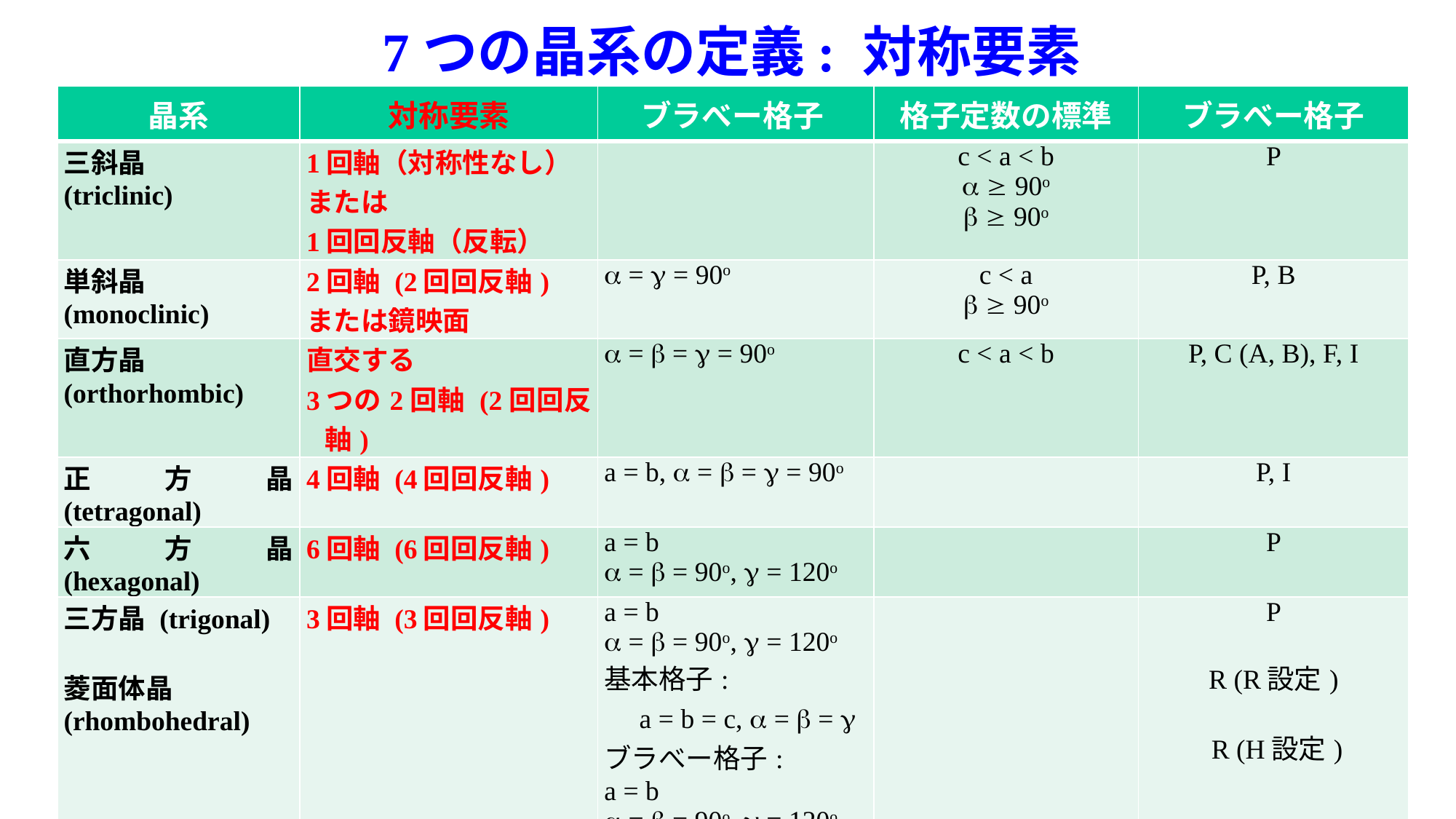

# 7つの晶系の定義: 対称要素
| 晶系 | 対称要素 | ブラべー格子 | 格子定数の標準 | ブラべー格子 |
| --- | --- | --- | --- | --- |
| 三斜晶 (triclinic) | 1回軸（対称性なし） または 1回回反軸（反転） |  | c < a < b α ≥ 90o β ≥ 90o | P |
| 単斜晶 (monoclinic) | 2回軸 (2回回反軸) または鏡映面 | α = γ = 90o | c < a β ≥ 90o | P, B |
| 直方晶 (orthorhombic) | 直交する 3つの2回軸 (2回回反軸) | α = β = γ = 90o | c < a < b | P, C (A, B), F, I |
| 正方晶 (tetragonal) | 4回軸 (4回回反軸) | a = b, α = β = γ = 90o |  | P, I |
| 六方晶 (hexagonal) | 6回軸 (6回回反軸) | a = b α = β = 90o, γ = 120o |  | P |
| 三方晶 (trigonal)   菱面体晶 (rhombohedral) | 3回軸 (3回回反軸) | a = b α = β = 90o, γ = 120o 基本格子: 　a = b = c, α = β = γ ブラべー格子: a = b α = β = 90o, γ = 120o |  | P   R (R設定)  R (H設定) |
| 立方晶 (cubic) | 体対角方向の 4つの3回軸 (3回回反軸) | a=b=c α=β=γ=90o |  | P, F, I |